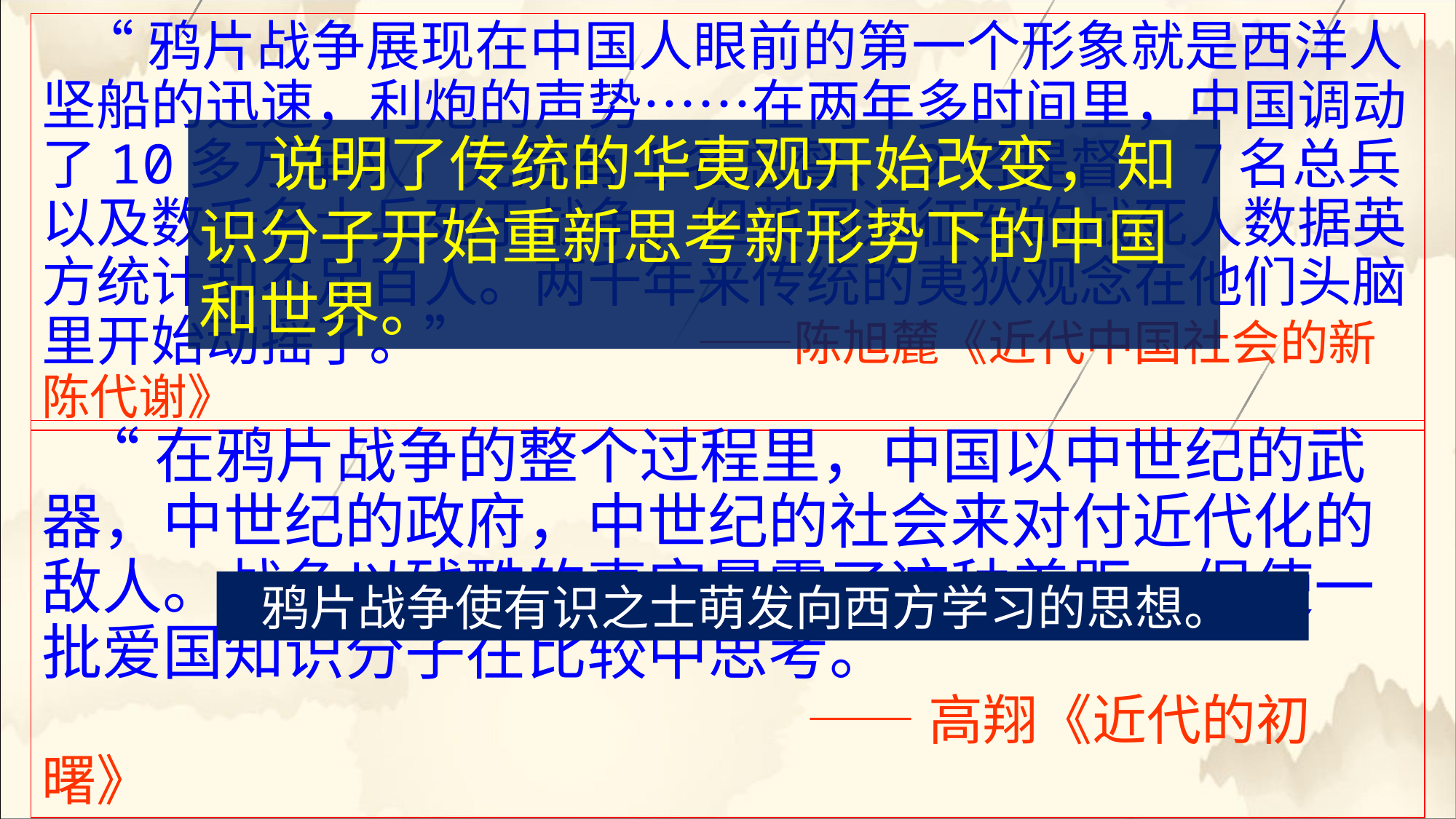

“鸦片战争展现在中国人眼前的第一个形象就是西洋人坚船的迅速，利炮的声势……在两年多时间里，中国调动了10多万军队，先后有1名总督、2名提督、7名总兵以及数千名士兵死于战争。但英国远征军的战死人数据英方统计却不足百人。两千年来传统的夷狄观念在他们头脑里开始动摇了。”		——陈旭麓《近代中国社会的新陈代谢》

    说明了传统的华夷观开始改变，知识分子开始重新思考新形势下的中国和世界。

    “在鸦片战争的整个过程里，中国以中世纪的武器，中世纪的政府，中世纪的社会来对付近代化的敌人。战争以残酷的事实暴露了这种差距，促使一批爱国知识分子在比较中思考。”
							——高翔《近代的初曙》
  鸦片战争使有识之士萌发向西方学习的思想。